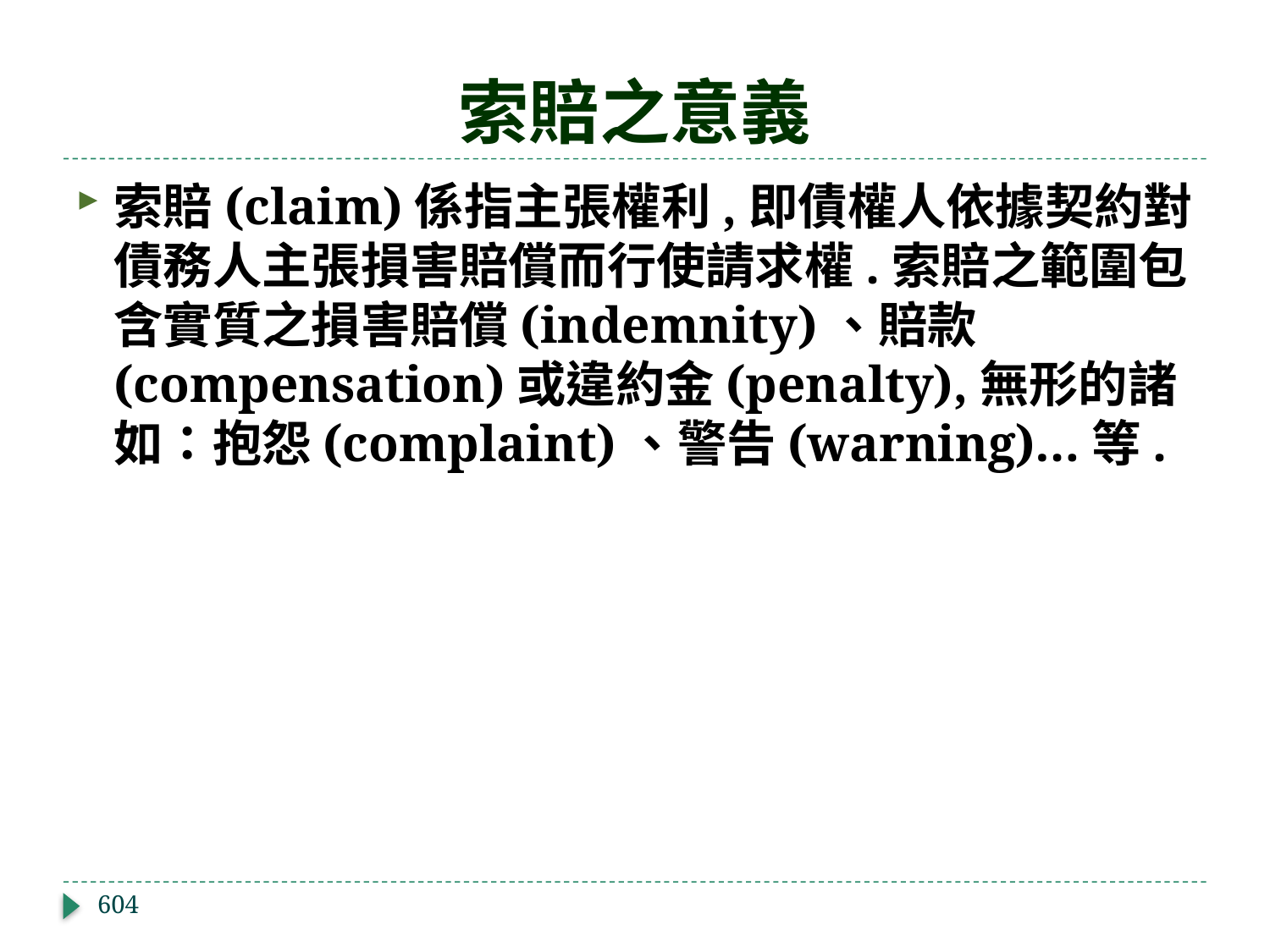

# 索賠之意義
索賠(claim)係指主張權利,即債權人依據契約對債務人主張損害賠償而行使請求權.索賠之範圍包含實質之損害賠償(indemnity)、賠款(compensation)或違約金(penalty),無形的諸如：抱怨(complaint)、警告(warning)…等.
604